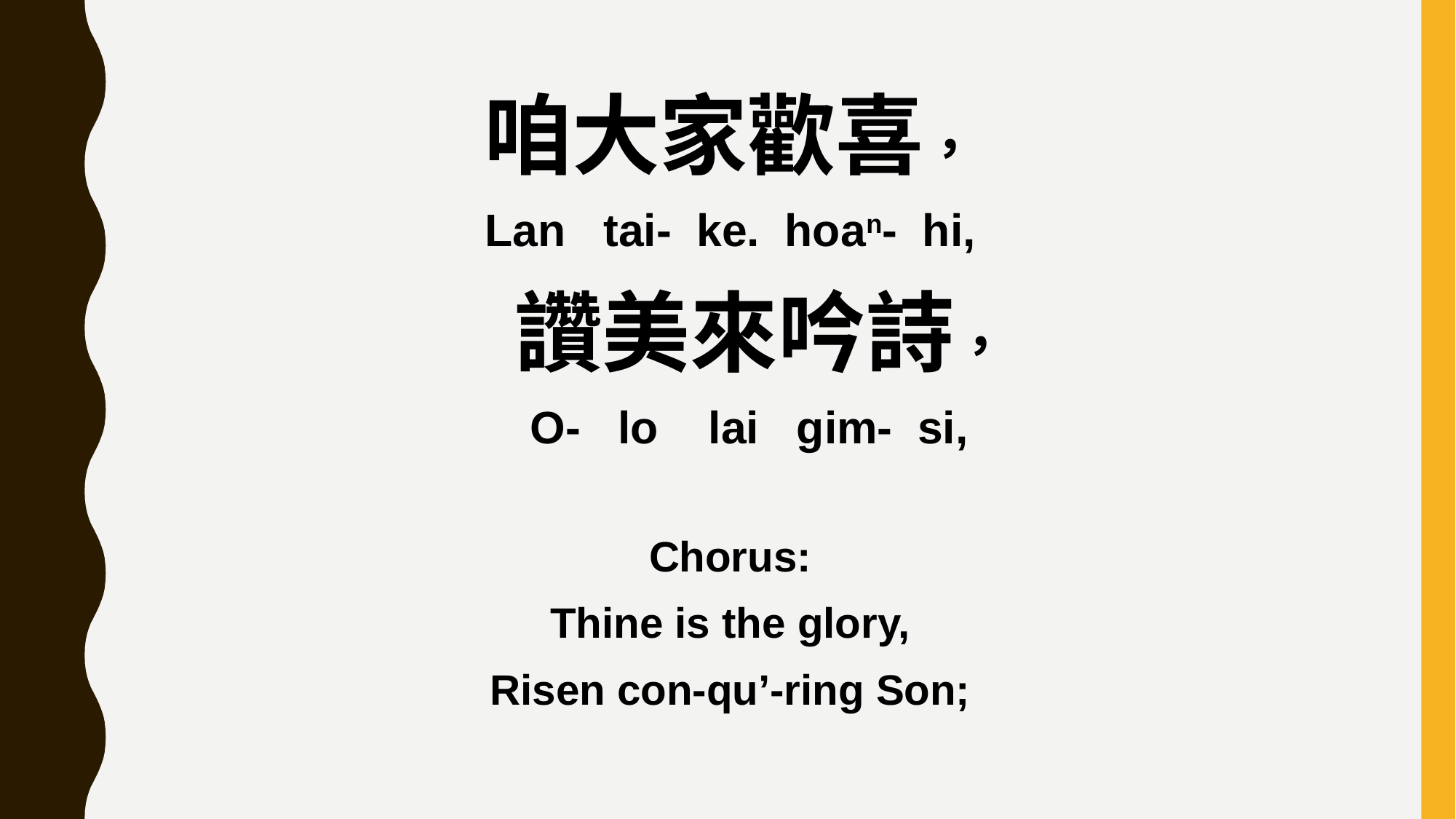

咱大家歡喜，
Lan   tai-  ke.  hoan-  hi,
  讚美來吟詩，
   O-   lo    lai   gim-  si,

Chorus:
Thine is the glory,
Risen con-qu’-ring Son;